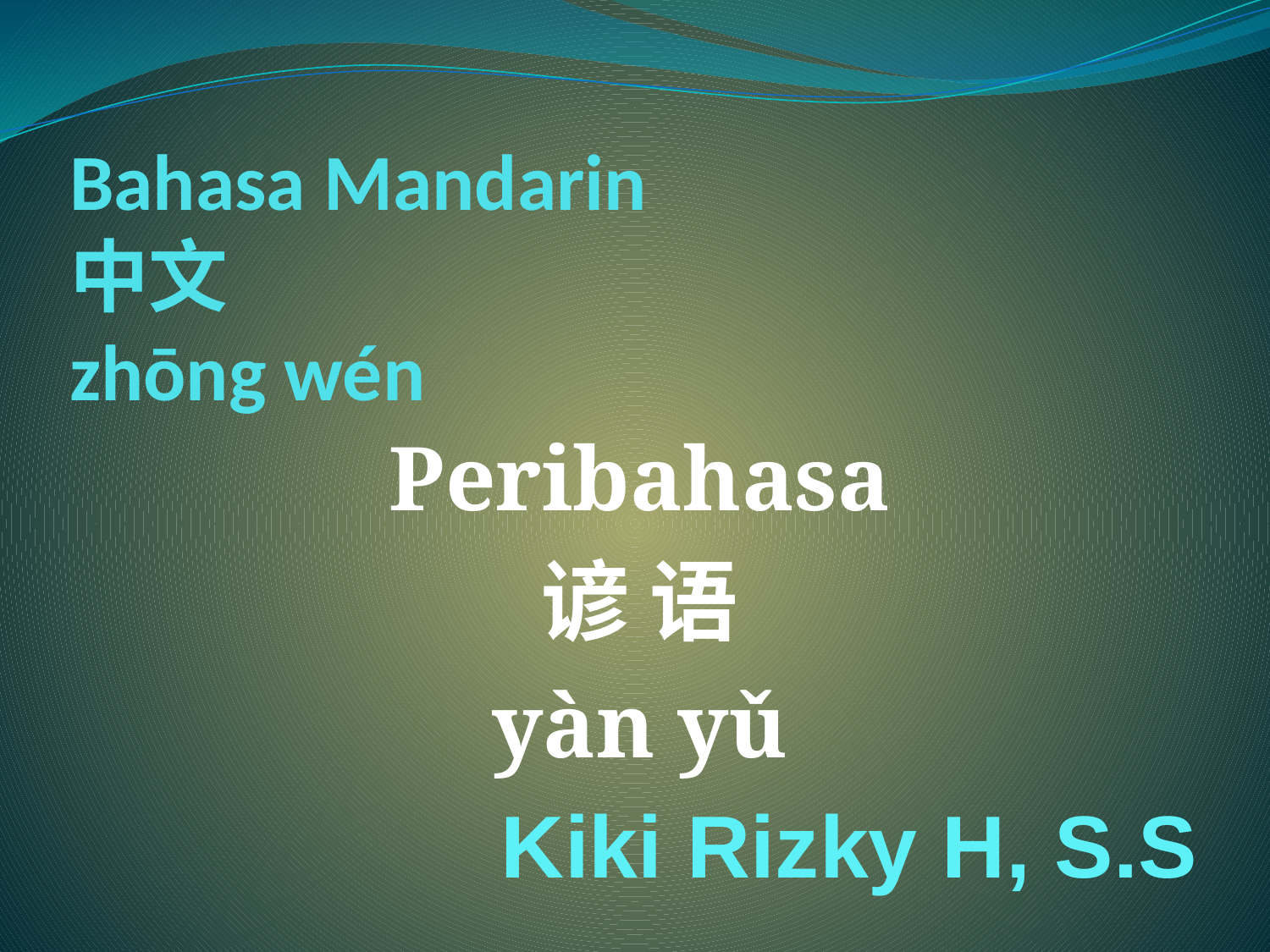

# Bahasa Mandarin 中文 zhōng wén
Peribahasa
谚 语
yàn yǔ

Kiki Rizky H, S.S